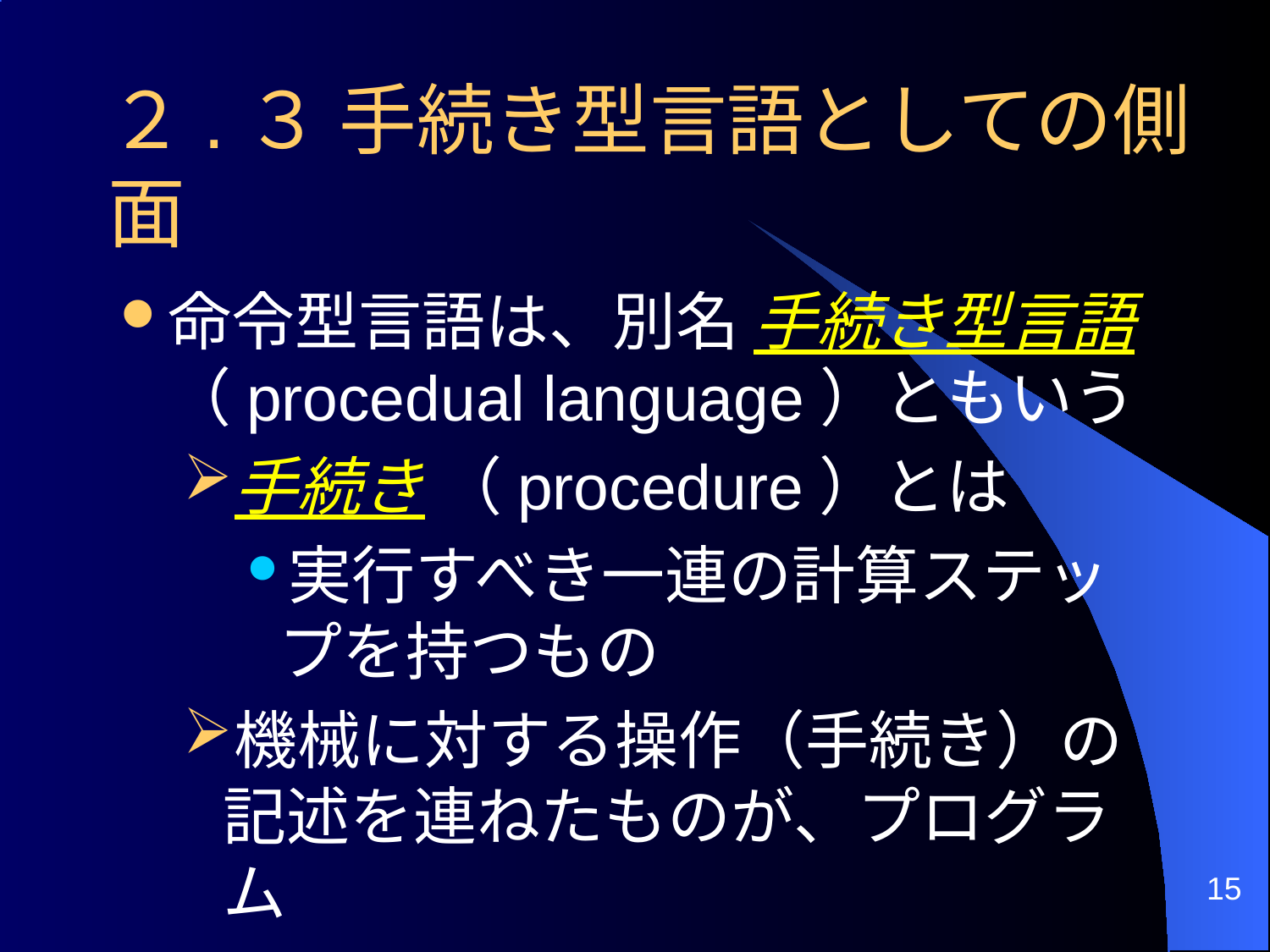

# ２.３ 手続き型言語としての側面
命令型言語は、別名 手続き型言語 （procedual language）ともいう
手続き （procedure）とは
実行すべき一連の計算ステップを持つもの
機械に対する操作（手続き）の記述を連ねたものが、プログラム
15